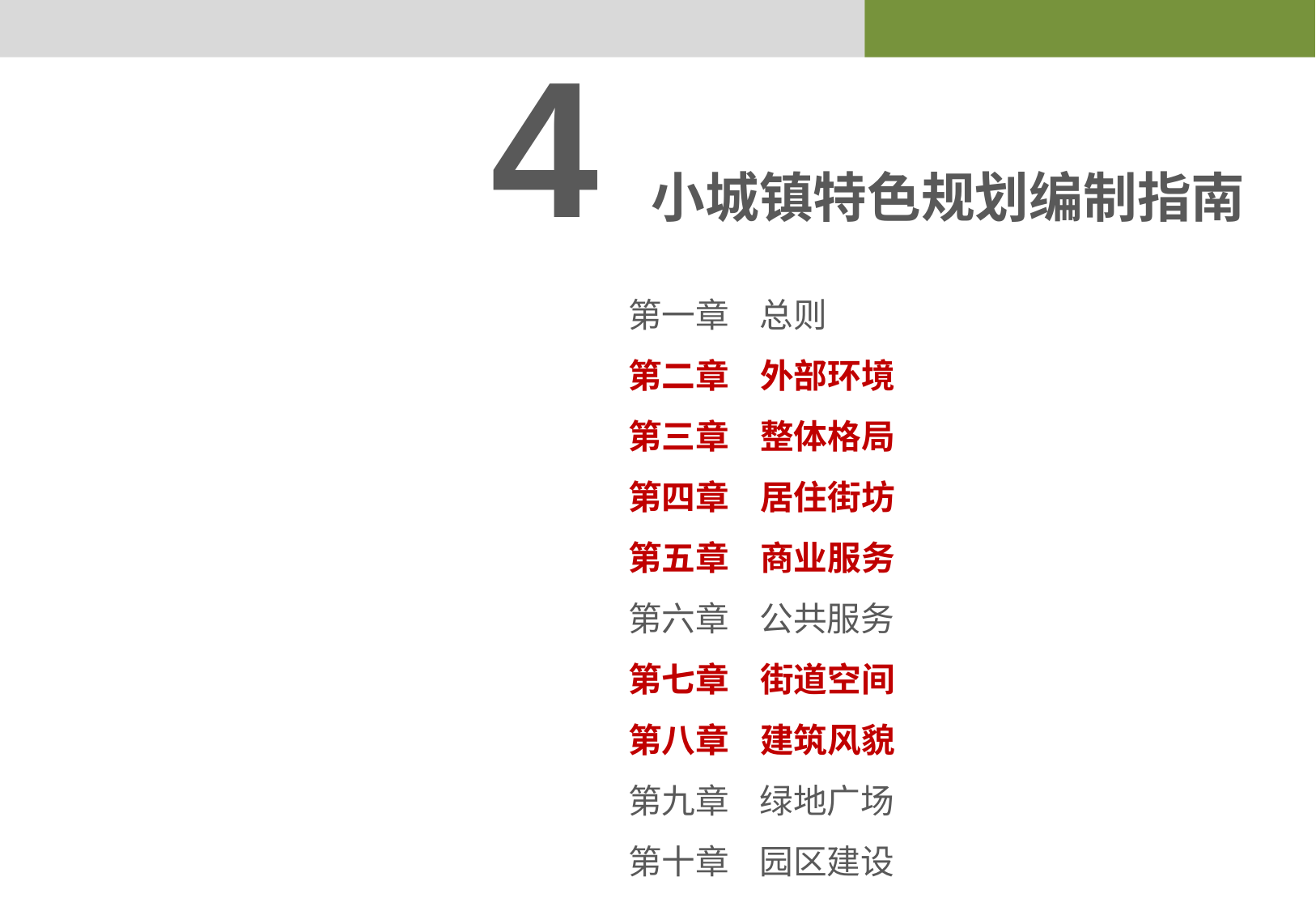

4 小城镇特色规划编制指南

第一章    总则
第二章    外部环境
第三章    整体格局
第四章    居住街坊
第五章    商业服务
第六章    公共服务
第七章    街道空间
第八章    建筑风貌
第九章    绿地广场
第十章    园区建设